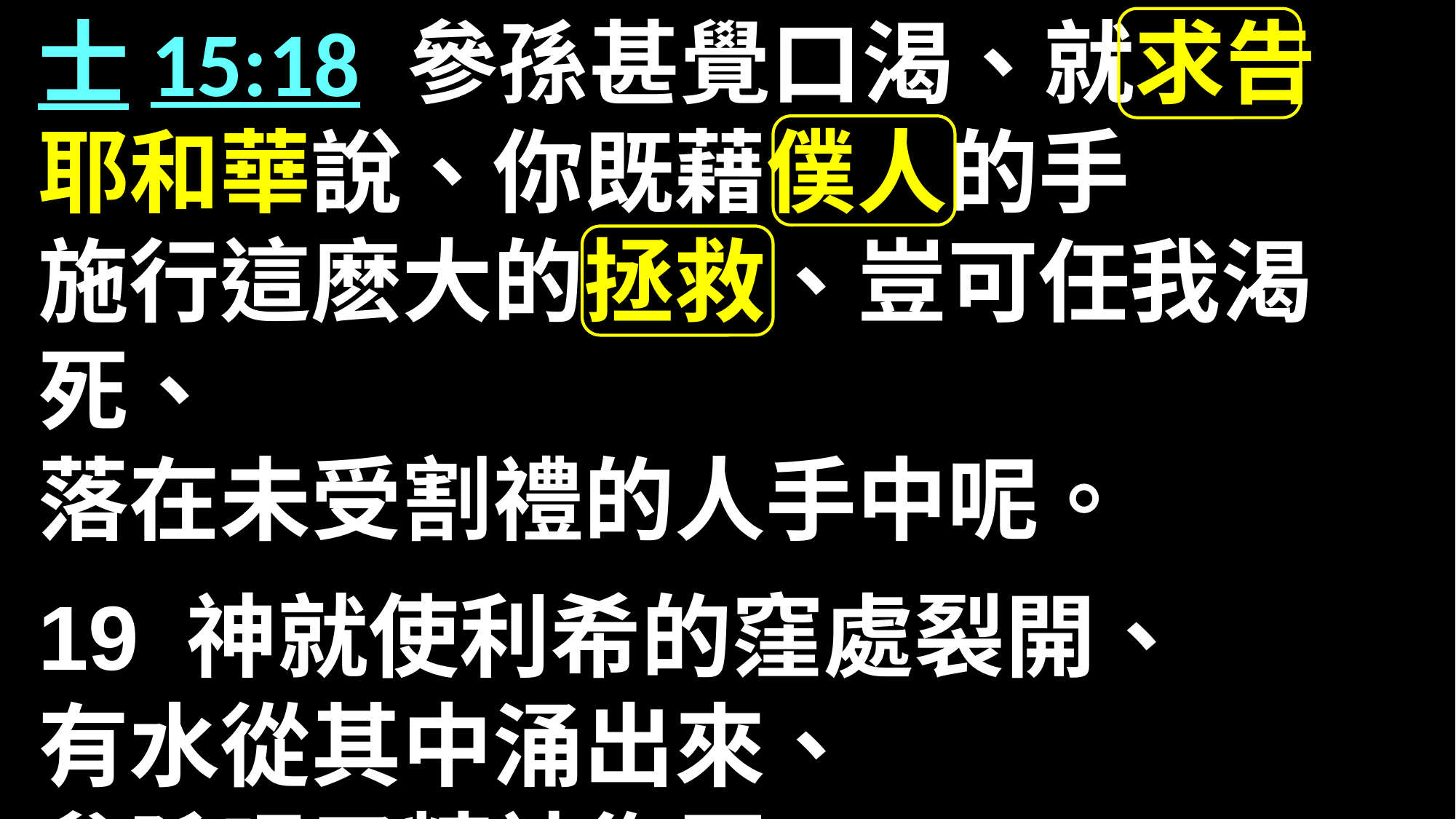

士15:18 參孫甚覺口渴、就求告
耶和華說、你既藉僕人的手
施行這麽大的拯救、豈可任我渴死、
落在未受割禮的人手中呢。
19 神就使利希的窪處裂開、
有水從其中涌出來、
參孫喝了精神復原。